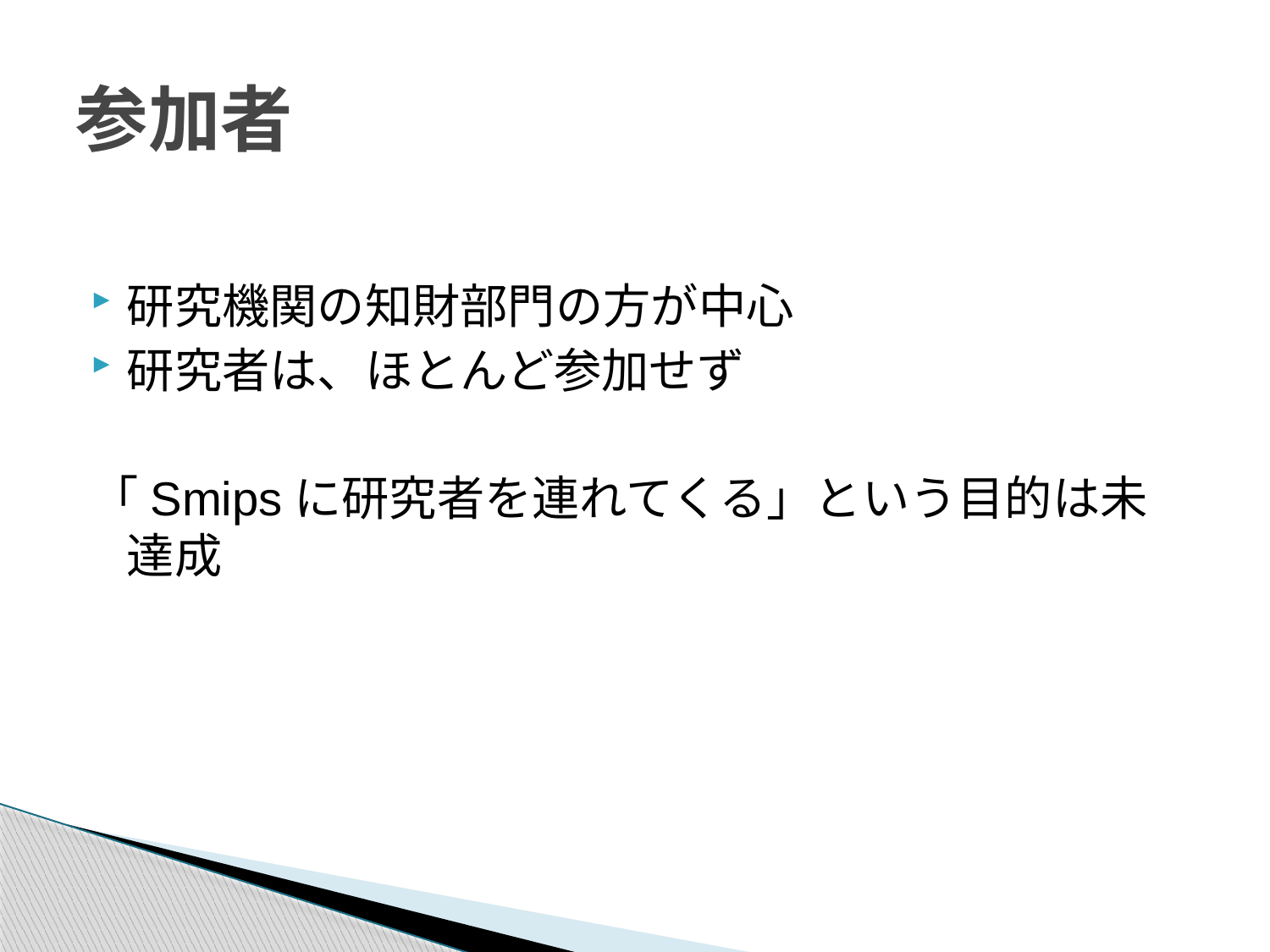

# 参加者

研究機関の知財部門の方が中心
研究者は、ほとんど参加せず

「Smipsに研究者を連れてくる」という目的は未達成